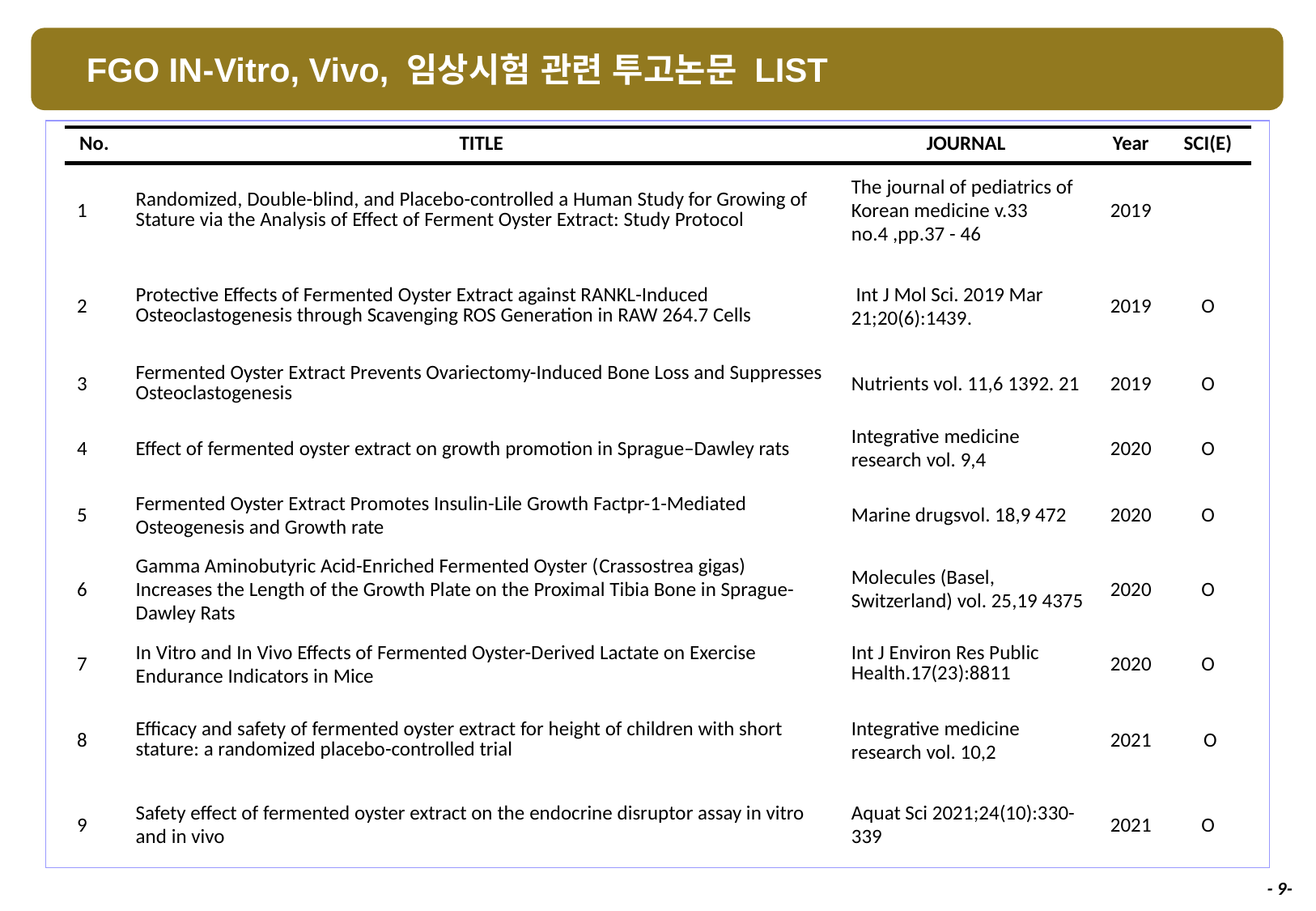

# FGO IN-Vitro, Vivo, 임상시험 관련 투고논문 LIST

| No. | TITLE | JOURNAL | Year | SCI(E) |
| --- | --- | --- | --- | --- |
| 1 | Randomized, Double-blind, and Placebo-controlled a Human Study for Growing of Stature via the Analysis of Effect of Ferment Oyster Extract: Study Protocol | The journal of pediatrics of Korean medicine v.33 no.4 ,pp.37 - 46 | 2019 |  |
| 2 | Protective Effects of Fermented Oyster Extract against RANKL-Induced Osteoclastogenesis through Scavenging ROS Generation in RAW 264.7 Cells | Int J Mol Sci. 2019 Mar 21;20(6):1439. | 2019 | O |
| 3 | Fermented Oyster Extract Prevents Ovariectomy-Induced Bone Loss and Suppresses Osteoclastogenesis | Nutrients vol. 11,6 1392. 21 | 2019 | O |
| 4 | Effect of fermented oyster extract on growth promotion in Sprague–Dawley rats | Integrative medicine research vol. 9,4 | 2020 | O |
| 5 | Fermented Oyster Extract Promotes Insulin-Lile Growth Factpr-1-Mediated Osteogenesis and Growth rate | Marine drugsvol. 18,9 472 | 2020 | O |
| 6 | Gamma Aminobutyric Acid-Enriched Fermented Oyster (Crassostrea gigas) Increases the Length of the Growth Plate on the Proximal Tibia Bone in Sprague-Dawley Rats | Molecules (Basel, Switzerland) vol. 25,19 4375 | 2020 | O |
| 7 | In Vitro and In Vivo Effects of Fermented Oyster-Derived Lactate on Exercise Endurance Indicators in Mice | Int J Environ Res Public Health.17(23):8811 | 2020 | O |
| 8 | Efficacy and safety of fermented oyster extract for height of children with short stature: a randomized placebo-controlled trial | Integrative medicine research vol. 10,2 | 2021 | O |
| 9 | Safety effect of fermented oyster extract on the endocrine disruptor assay in vitro and in vivo | Aquat Sci 2021;24(10):330-339 | 2021 | O |
- 9-